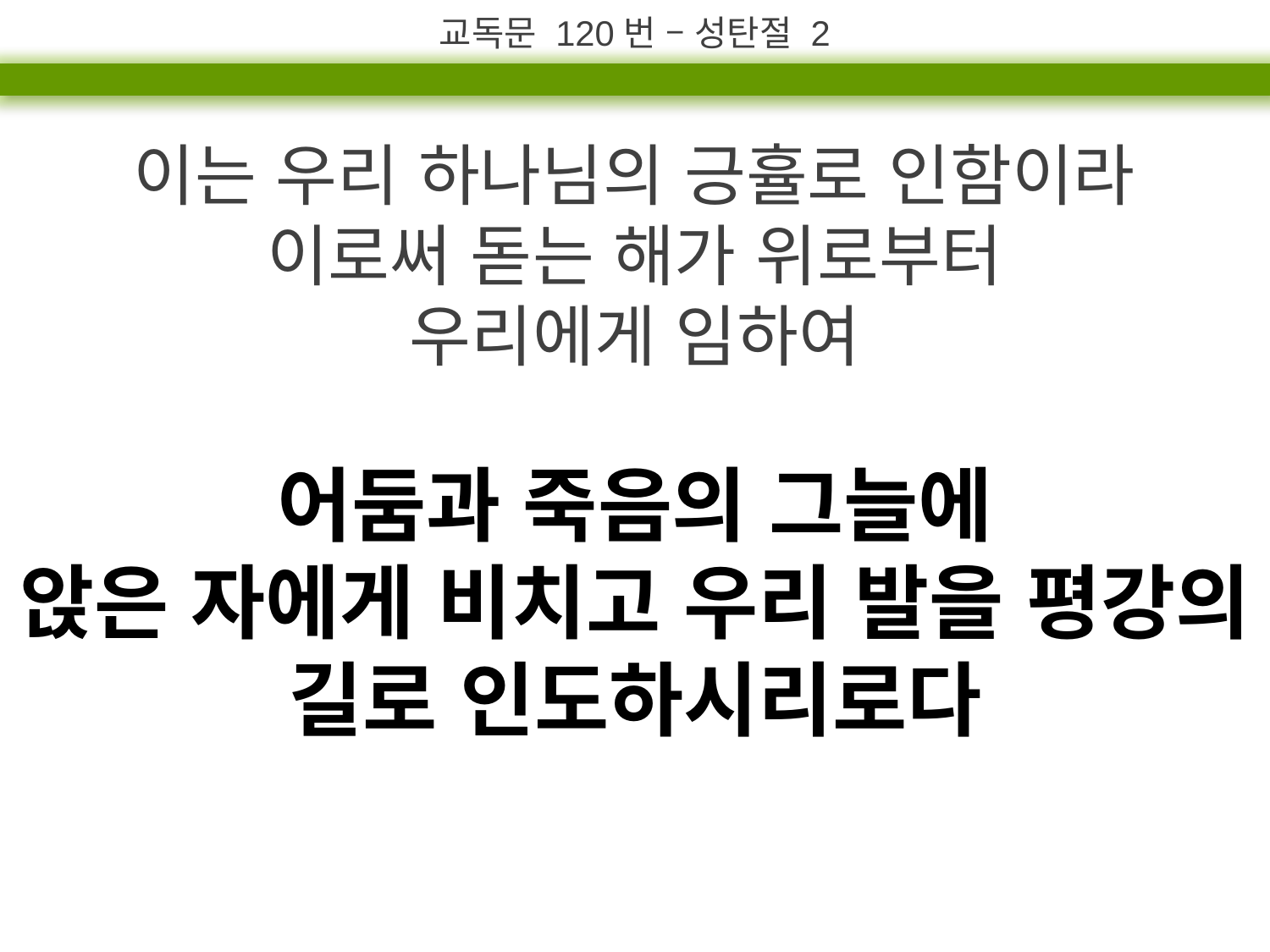

교독문 120번 – 성탄절 2

이는 우리 하나님의 긍휼로 인함이라
이로써 돋는 해가 위로부터
우리에게 임하여
어둠과 죽음의 그늘에
앉은 자에게 비치고 우리 발을 평강의 길로 인도하시리로다